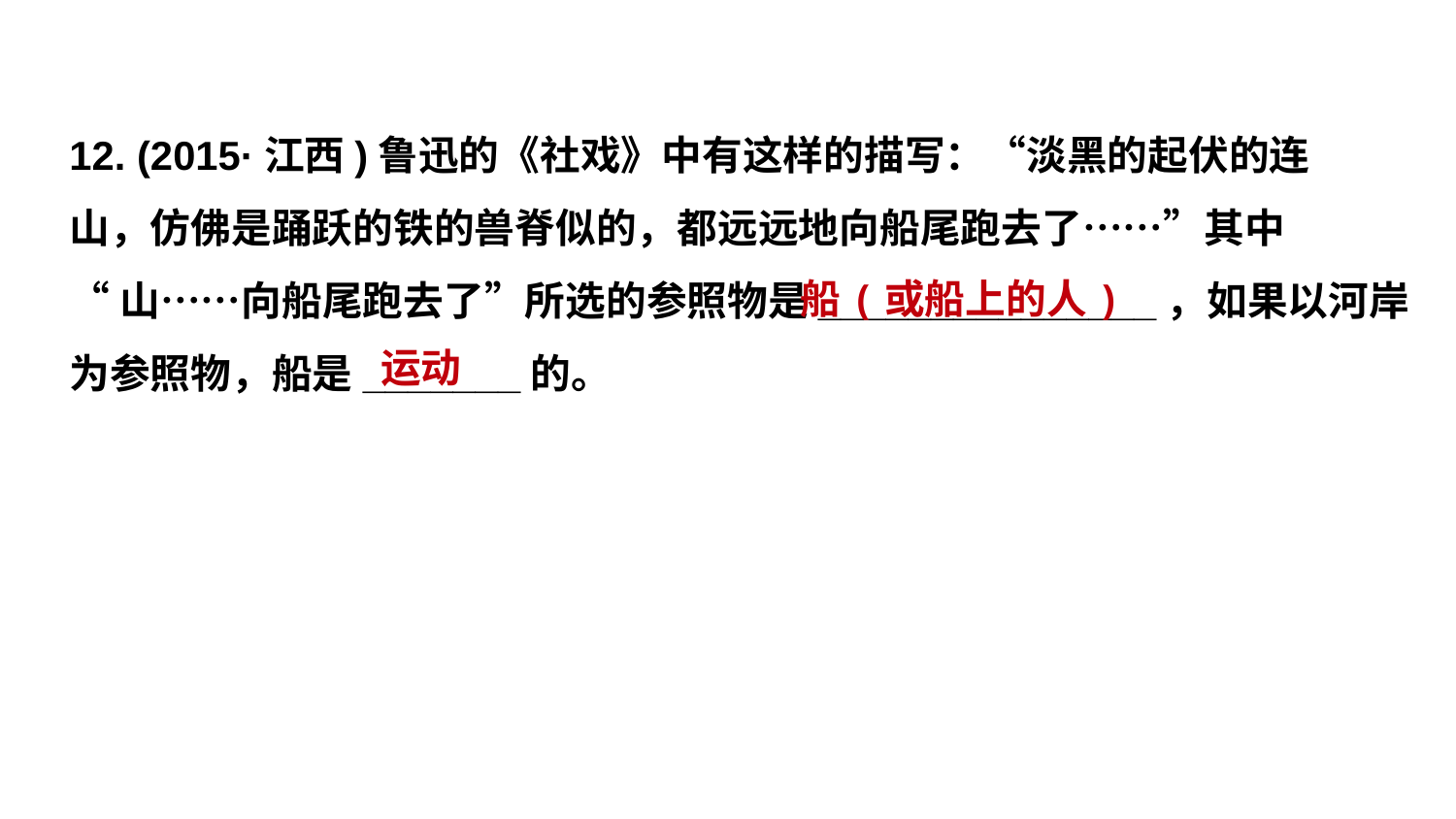

12. (2015·江西)鲁迅的《社戏》中有这样的描写：“淡黑的起伏的连
山，仿佛是踊跃的铁的兽脊似的，都远远地向船尾跑去了……”其中
“山……向船尾跑去了”所选的参照物是_______________，如果以河岸
为参照物，船是_______的。
船(或船上的人)
 运动